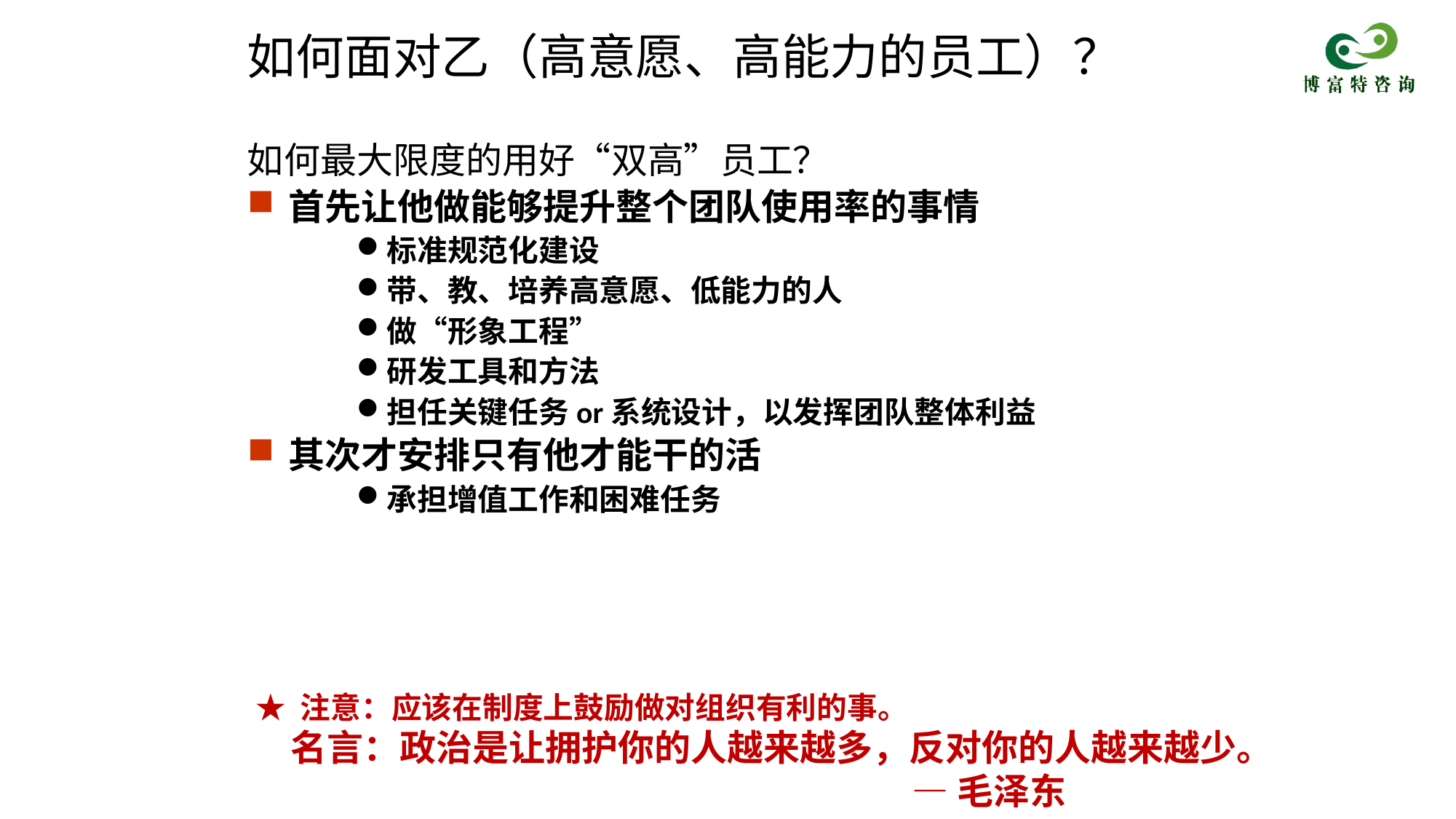

# 如何面对乙（高意愿、高能力的员工）？
如何最大限度的用好“双高”员工？
首先让他做能够提升整个团队使用率的事情
标准规范化建设
带、教、培养高意愿、低能力的人
做“形象工程”
研发工具和方法
担任关键任务or系统设计，以发挥团队整体利益
其次才安排只有他才能干的活
承担增值工作和困难任务
 ★ 注意：应该在制度上鼓励做对组织有利的事。
     名言：政治是让拥护你的人越来越多，反对你的人越来越少。
                                                                                 —毛泽东